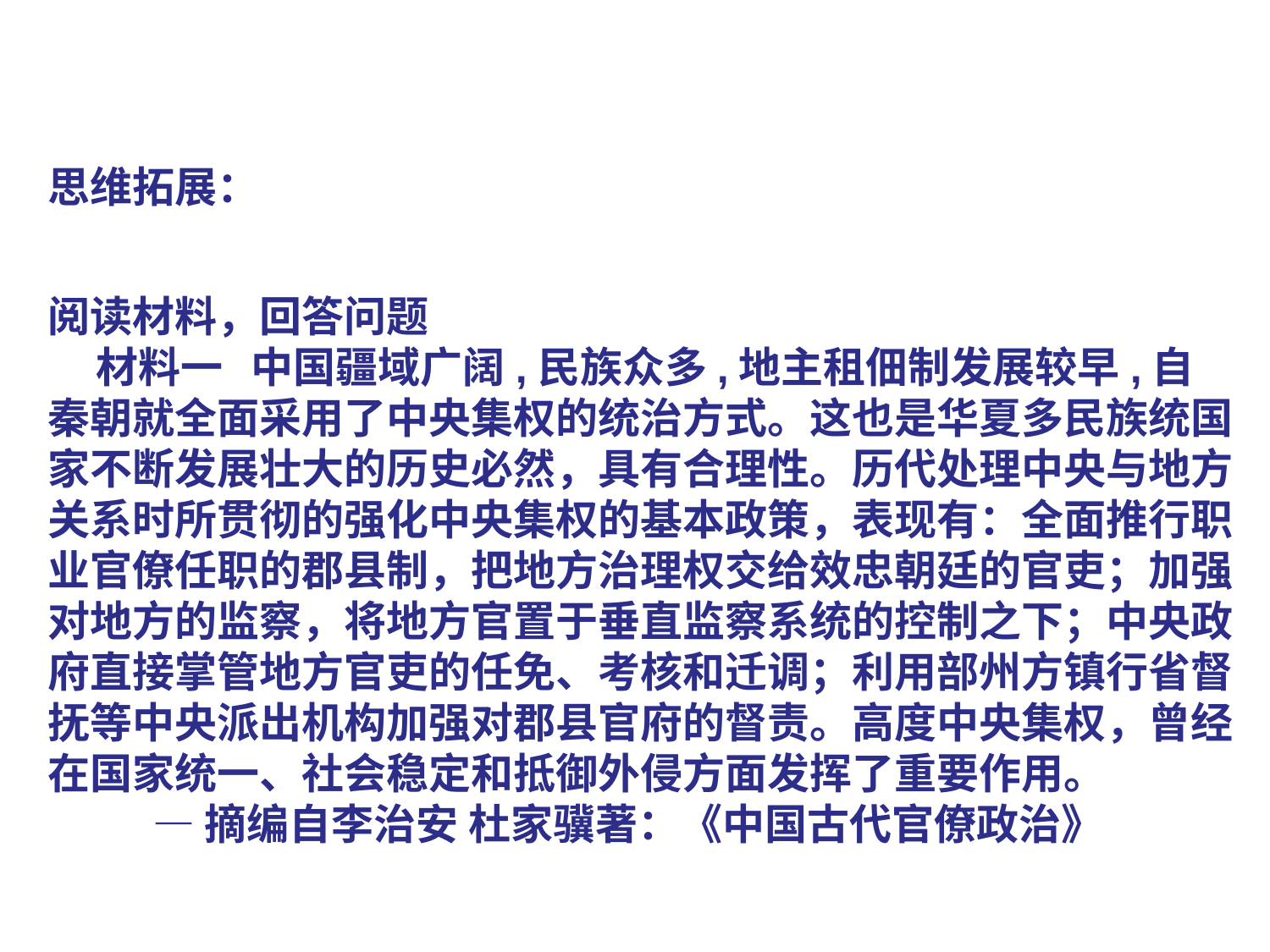

思维拓展：

阅读材料，回答问题
    材料一   中国疆域广阔,民族众多,地主租佃制发展较早,自
秦朝就全面采用了中央集权的统治方式。这也是华夏多民族统国
家不断发展壮大的历史必然，具有合理性。历代处理中央与地方
关系时所贯彻的强化中央集权的基本政策，表现有：全面推行职
业官僚任职的郡县制，把地方治理权交给效忠朝廷的官吏；加强
对地方的监察，将地方官置于垂直监察系统的控制之下；中央政
府直接掌管地方官吏的任免、考核和迁调；利用部州方镇行省督
抚等中央派出机构加强对郡县官府的督责。高度中央集权，曾经
在国家统一、社会稳定和抵御外侵方面发挥了重要作用。
           —摘编自李治安 杜家骥著：《中国古代官僚政治》